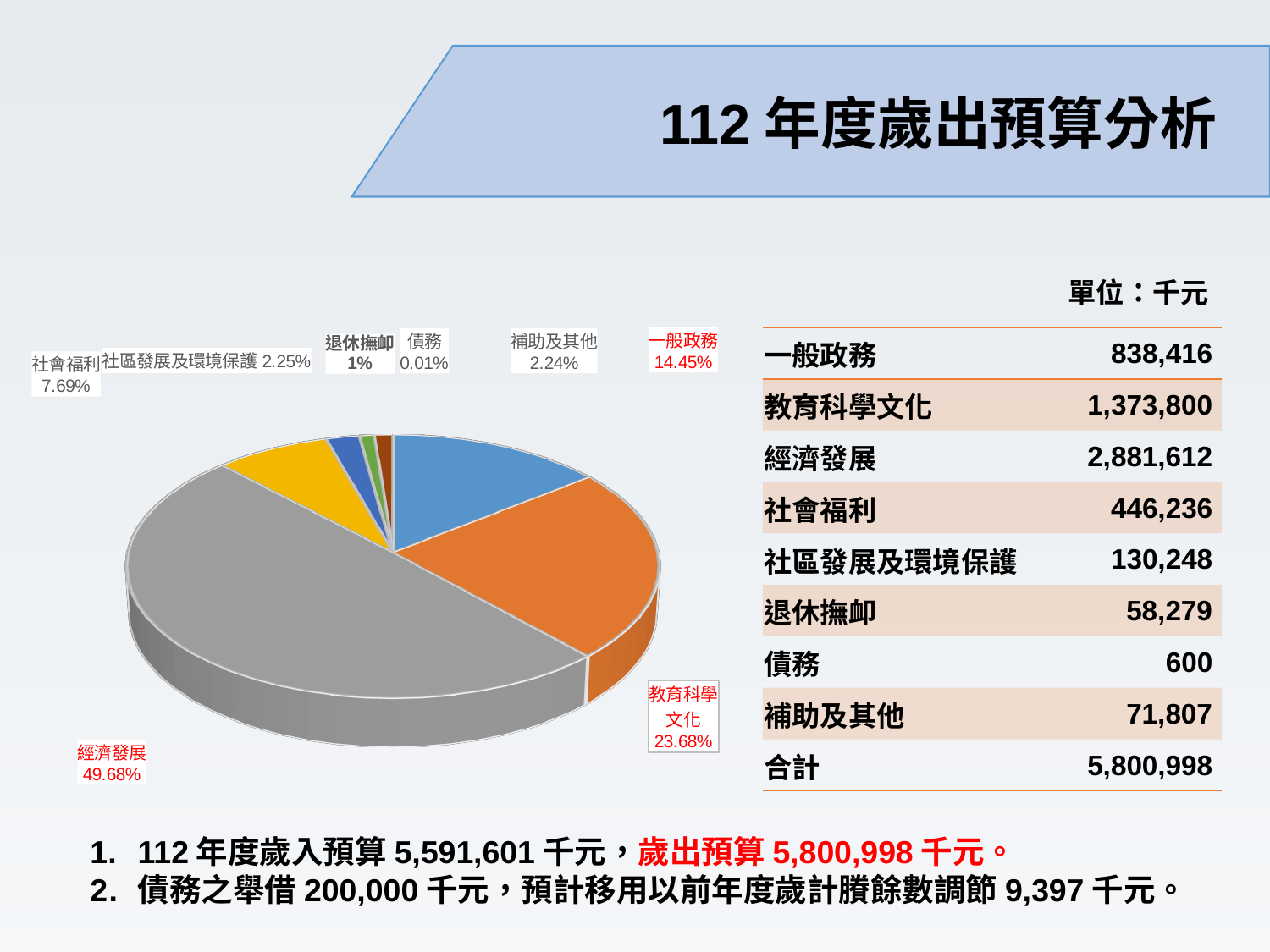

112年度歲出預算分析

[unsupported chart]

| 單位：千元 |
| --- |
| 一般政務 | 838,416 |
| --- | --- |
| 教育科學文化 | 1,373,800 |
| 經濟發展 | 2,881,612 |
| 社會福利 | 446,236 |
| 社區發展及環境保護 | 130,248 |
| 退休撫卹 | 58,279 |
| 債務 | 600 |
| 補助及其他 | 71,807 |
| 合計 | 5,800,998 |
112年度歲入預算5,591,601千元，歲出預算5,800,998千元。
債務之舉借200,000千元，預計移用以前年度歲計賸餘數調節9,397千元。